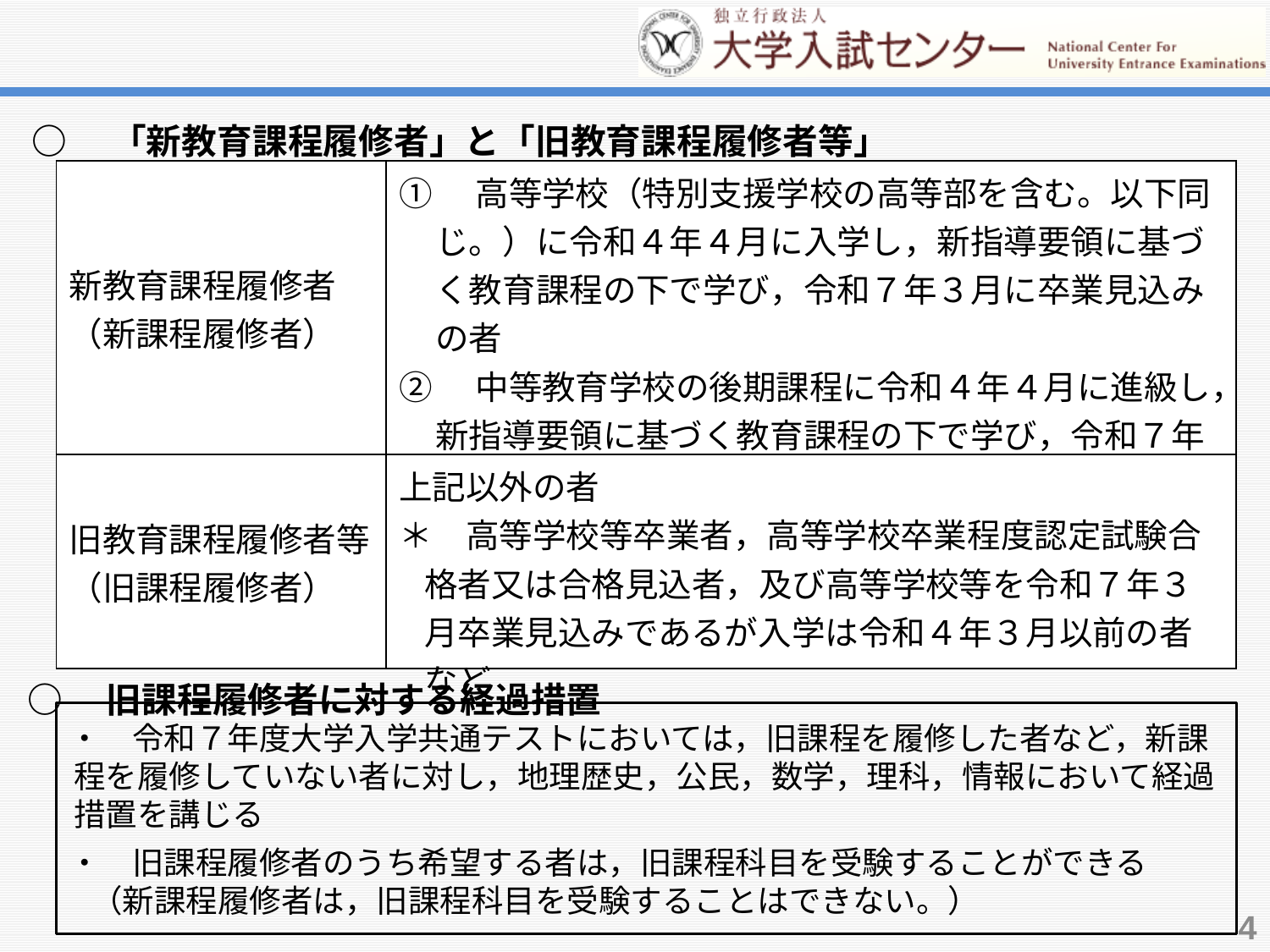

○　「新教育課程履修者」と「旧教育課程履修者等」
| 新教育課程履修者 （新課程履修者） | ①　高等学校（特別支援学校の高等部を含む。以下同じ。）に令和４年４月に入学し，新指導要領に基づく教育課程の下で学び，令和７年３月に卒業見込みの者 ②　中等教育学校の後期課程に令和４年４月に進級し，新指導要領に基づく教育課程の下で学び，令和７年３月卒業見込みの者 |
| --- | --- |
| 旧教育課程履修者等 （旧課程履修者） | 上記以外の者 ＊　高等学校等卒業者，高等学校卒業程度認定試験合格者又は合格見込者，及び高等学校等を令和７年３月卒業見込みであるが入学は令和４年３月以前の者など |
○　旧課程履修者に対する経過措置
・　令和７年度大学入学共通テストにおいては，旧課程を履修した者など，新課程を履修していない者に対し，地理歴史，公民，数学，理科，情報において経過措置を講じる
・　旧課程履修者のうち希望する者は，旧課程科目を受験することができる
  （新課程履修者は，旧課程科目を受験することはできない。）
4